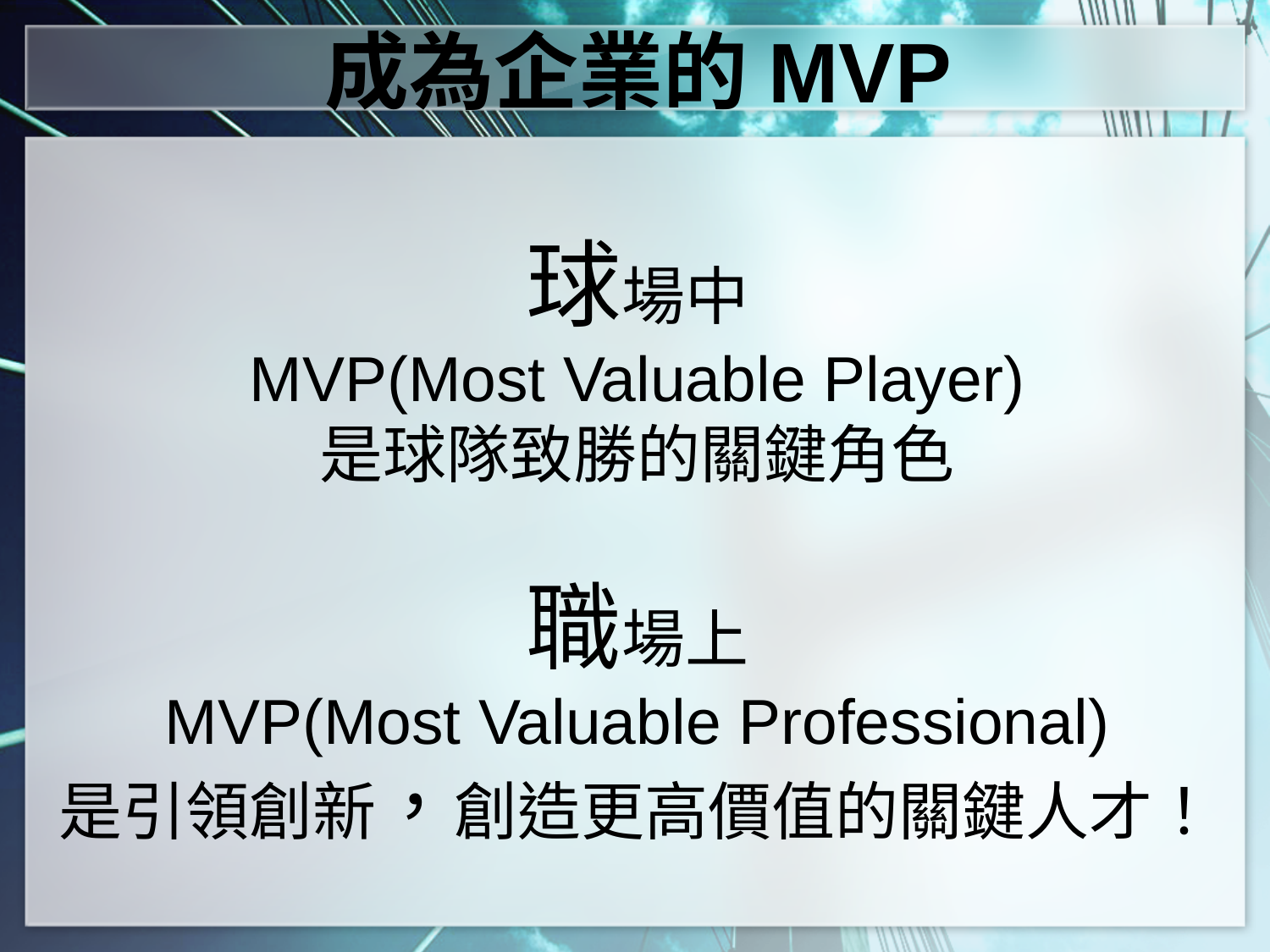

成為企業的MVP
球場中
MVP(Most Valuable Player)
是球隊致勝的關鍵角色
職場上
MVP(Most Valuable Professional)
是引領創新，創造更高價值的關鍵人才！